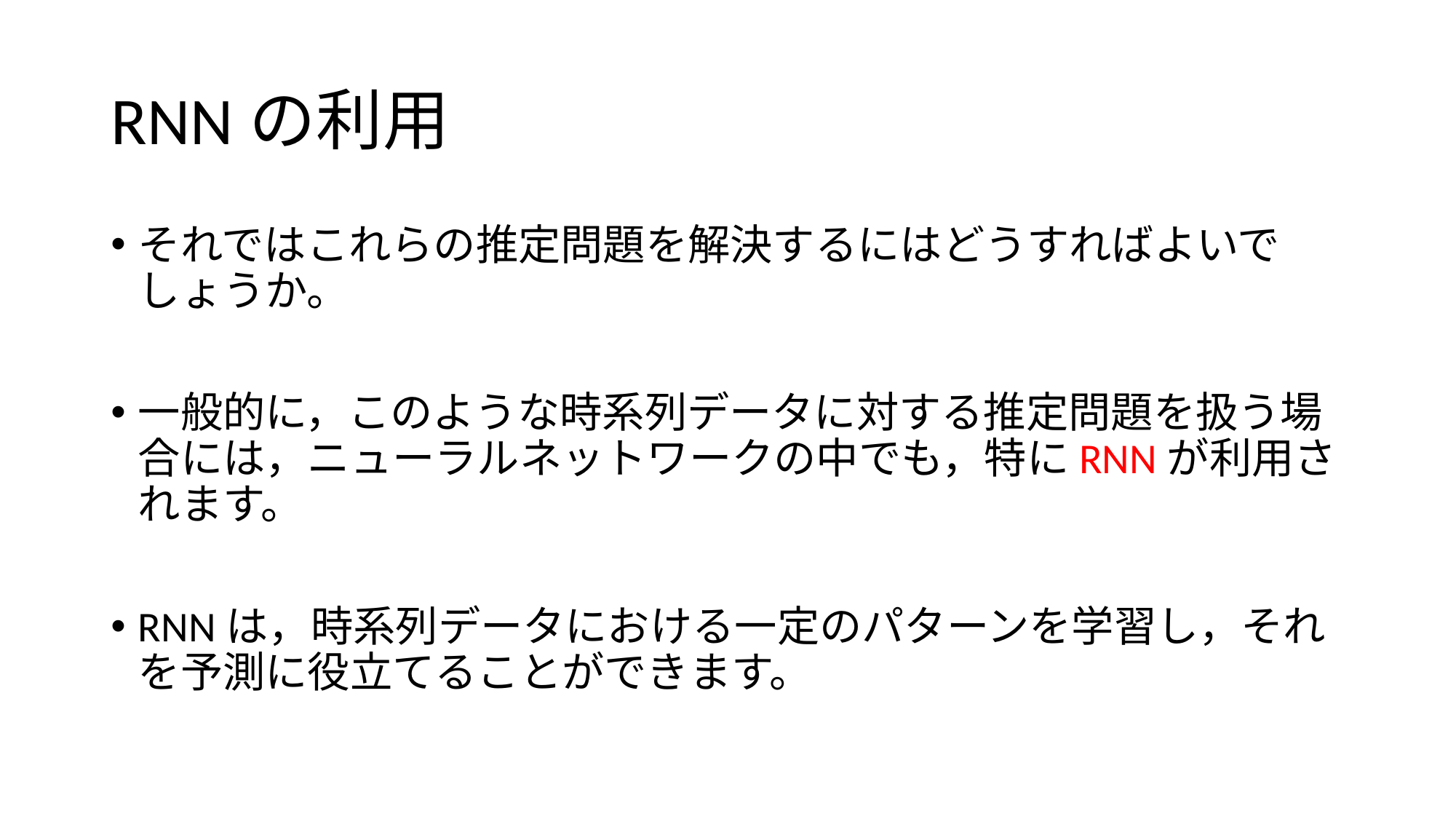

# RNNの利用
それではこれらの推定問題を解決するにはどうすればよいでしょうか。

一般的に，このような時系列データに対する推定問題を扱う場合には，ニューラルネットワークの中でも，特にRNNが利用されます。

RNNは，時系列データにおける一定のパターンを学習し，それを予測に役立てることができます。